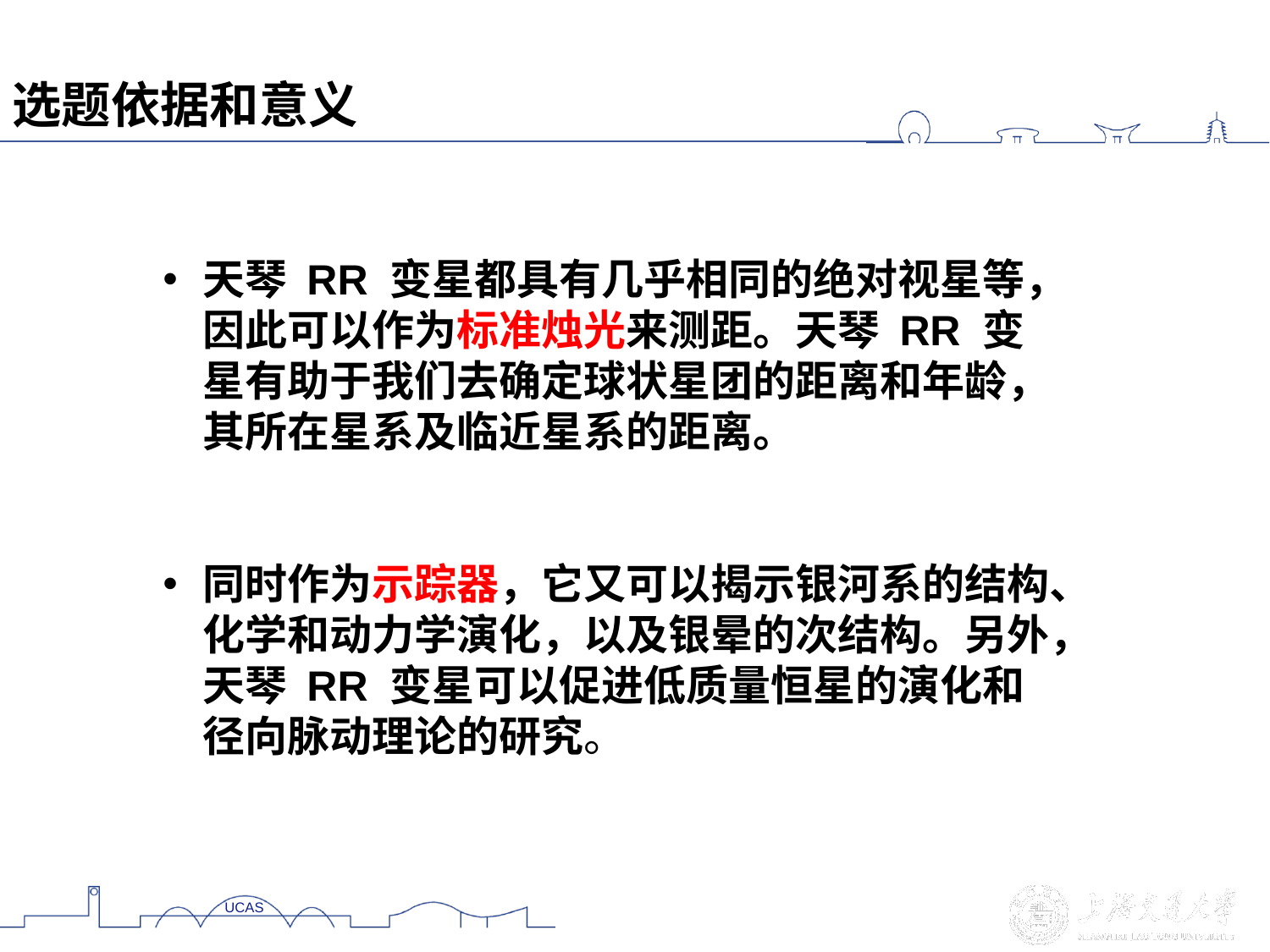

选题依据和意义
天琴 RR 变星都具有几乎相同的绝对视星等，因此可以作为标准烛光来测距。天琴 RR 变星有助于我们去确定球状星团的距离和年龄，其所在星系及临近星系的距离。

同时作为示踪器，它又可以揭示银河系的结构、化学和动力学演化，以及银晕的次结构。另外，天琴 RR 变星可以促进低质量恒星的演化和径向脉动理论的研究。